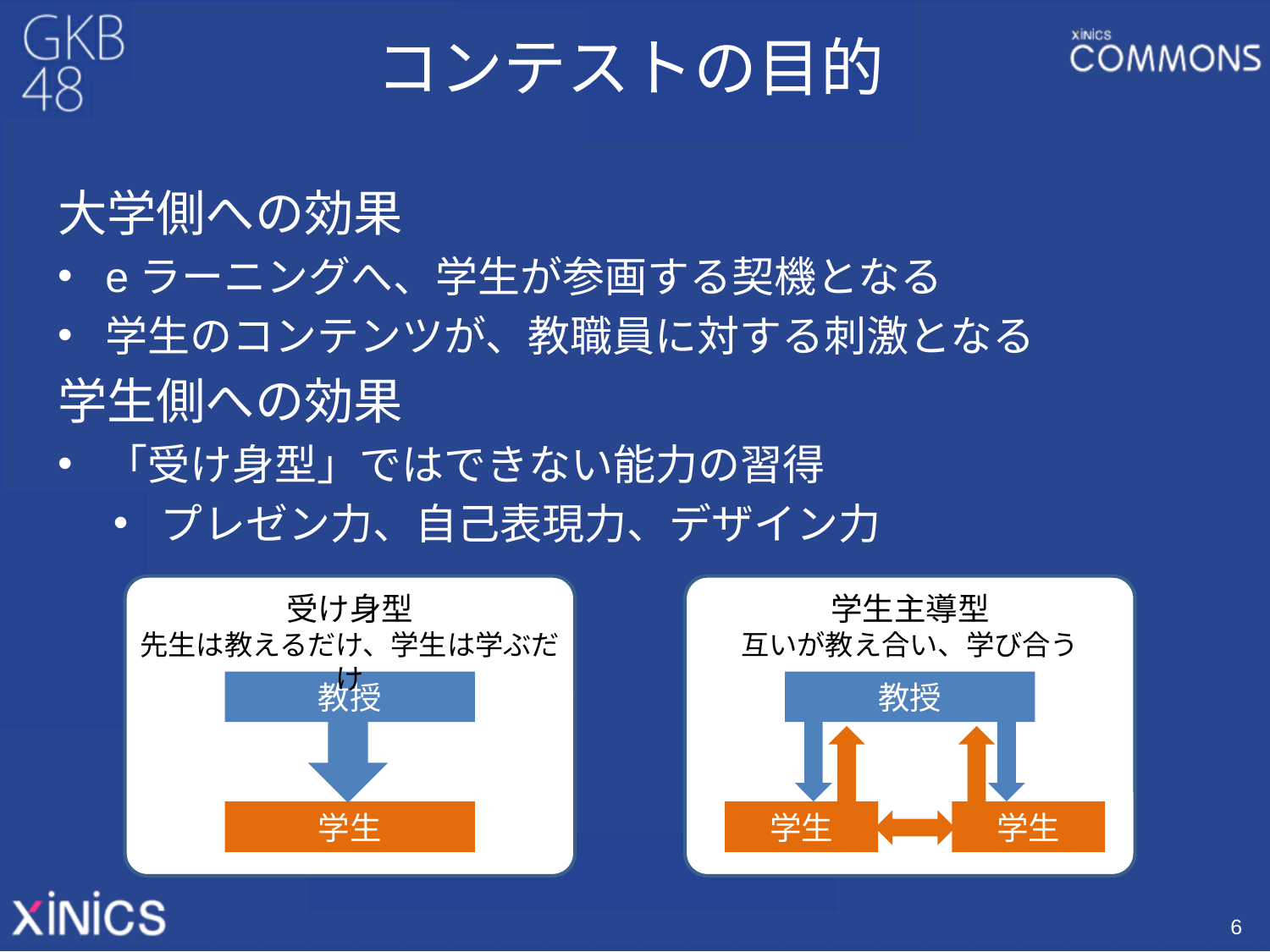

# コンテストの目的
大学側への効果
eラーニングへ、学生が参画する契機となる
学生のコンテンツが、教職員に対する刺激となる
学生側への効果
「受け身型」ではできない能力の習得
プレゼン力、自己表現力、デザイン力

受け身型
先生は教えるだけ、学生は学ぶだけ
学生主導型
互いが教え合い、学び合う
教授
教授

学生
学生
学生

6